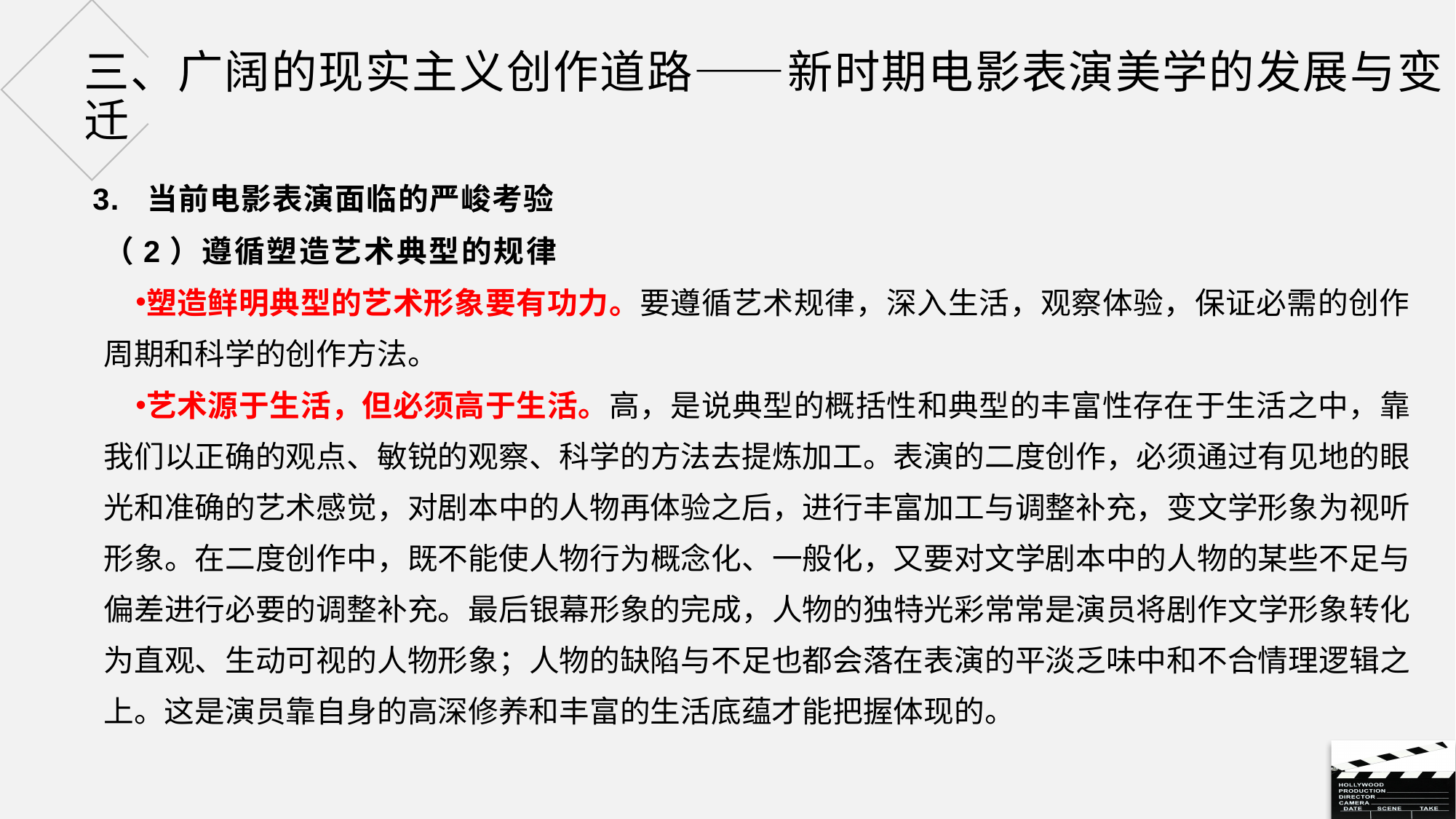

# 三、广阔的现实主义创作道路——新时期电影表演美学的发展与变迁
当前电影表演面临的严峻考验
（2）遵循塑造艺术典型的规律
塑造鲜明典型的艺术形象要有功力。要遵循艺术规律，深入生活，观察体验，保证必需的创作周期和科学的创作方法。
艺术源于生活，但必须高于生活。高，是说典型的概括性和典型的丰富性存在于生活之中，靠我们以正确的观点、敏锐的观察、科学的方法去提炼加工。表演的二度创作，必须通过有见地的眼光和准确的艺术感觉，对剧本中的人物再体验之后，进行丰富加工与调整补充，变文学形象为视听形象。在二度创作中，既不能使人物行为概念化、一般化，又要对文学剧本中的人物的某些不足与偏差进行必要的调整补充。最后银幕形象的完成，人物的独特光彩常常是演员将剧作文学形象转化为直观、生动可视的人物形象；人物的缺陷与不足也都会落在表演的平淡乏味中和不合情理逻辑之上。这是演员靠自身的高深修养和丰富的生活底蕴才能把握体现的。